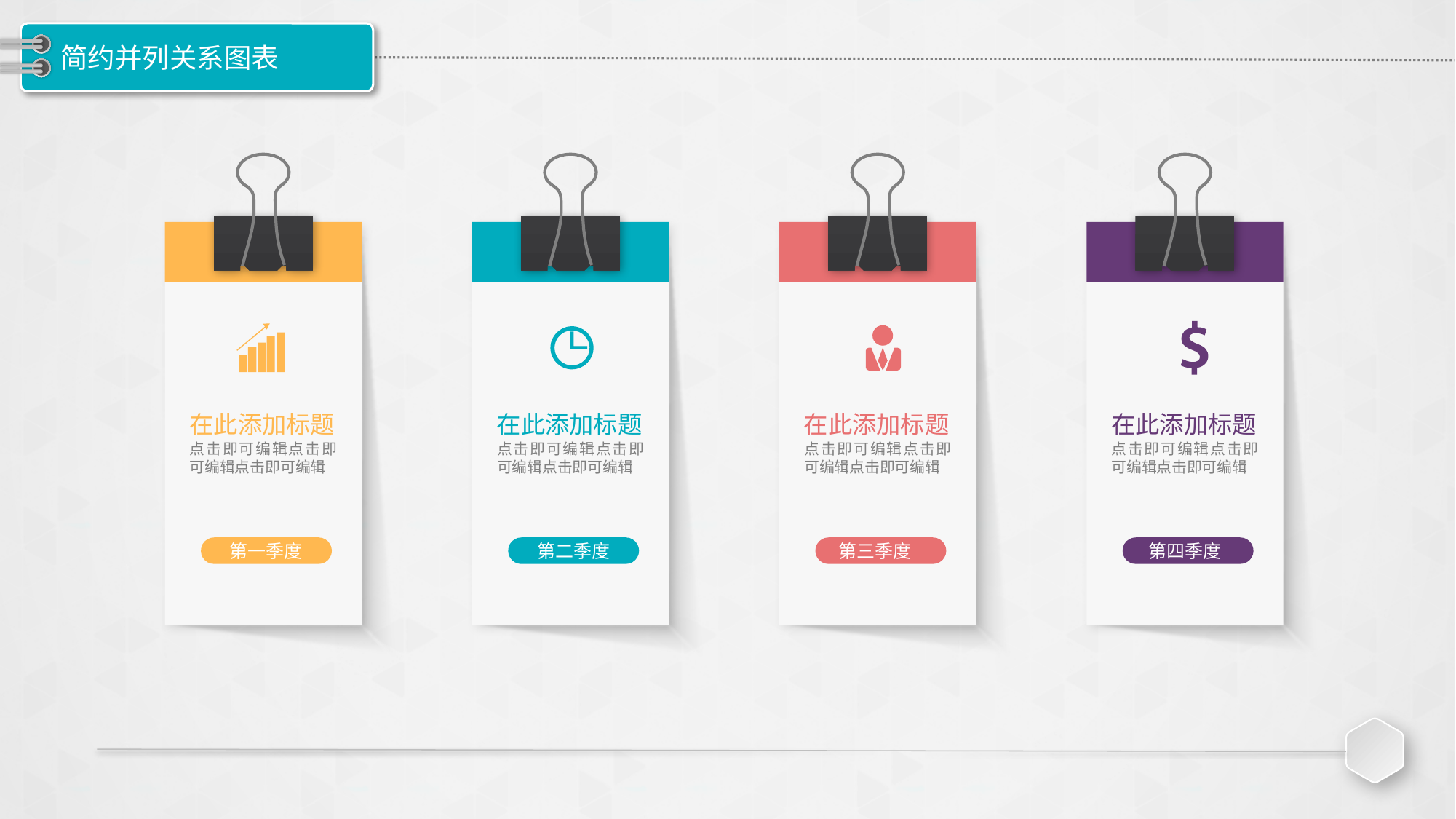

# 简约并列关系图表

在此添加标题
点击即可编辑点击即可编辑点击即可编辑

在此添加标题
点击即可编辑点击即可编辑点击即可编辑

在此添加标题
点击即可编辑点击即可编辑点击即可编辑

在此添加标题
点击即可编辑点击即可编辑点击即可编辑

第一季度
第二季度
第三季度
第四季度
78